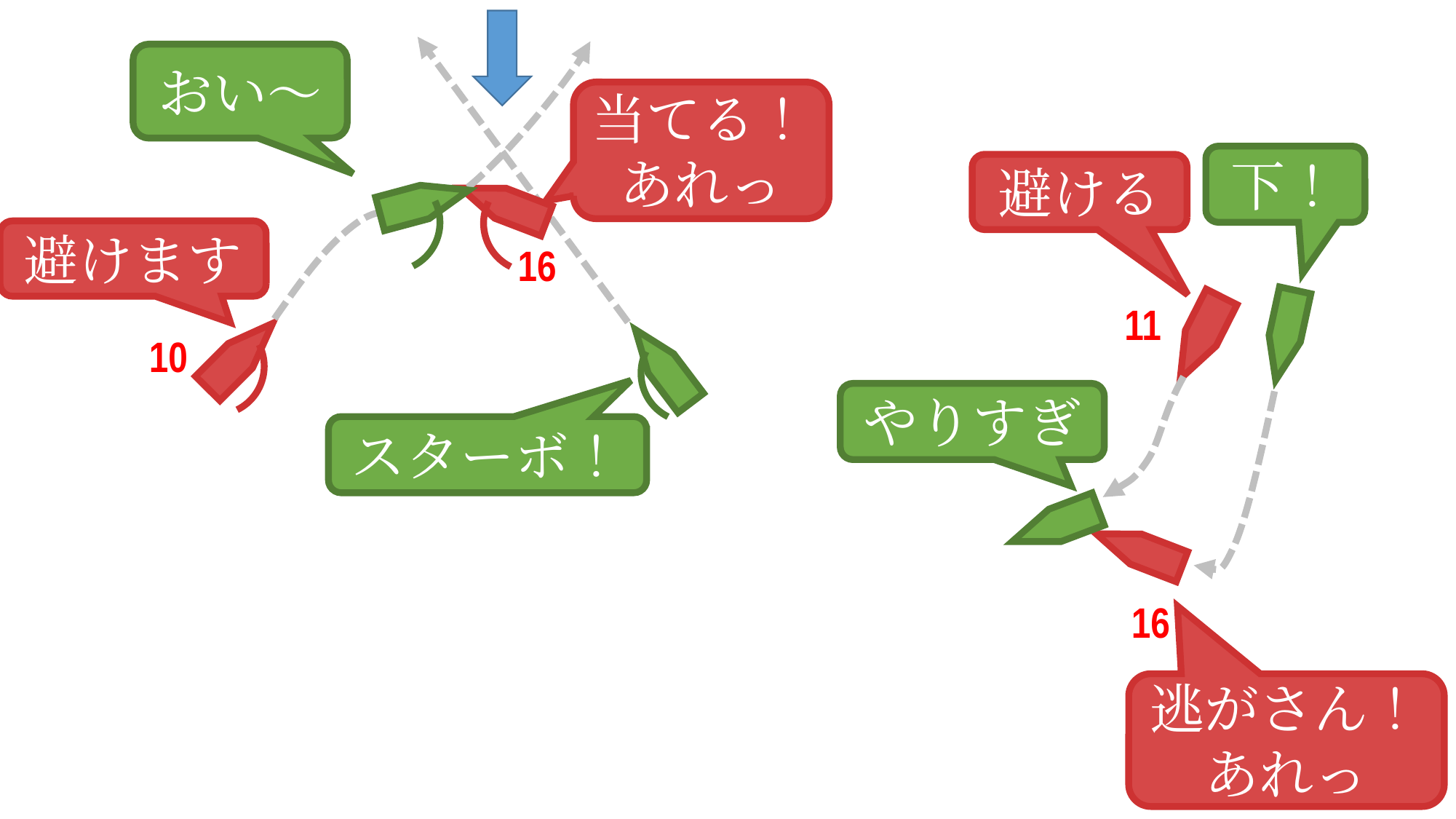

おい～
当てる！
あれっ
下！
避ける

避けます
16
11

10

やりすぎ

スターボ！

16
逃がさん！
あれっ